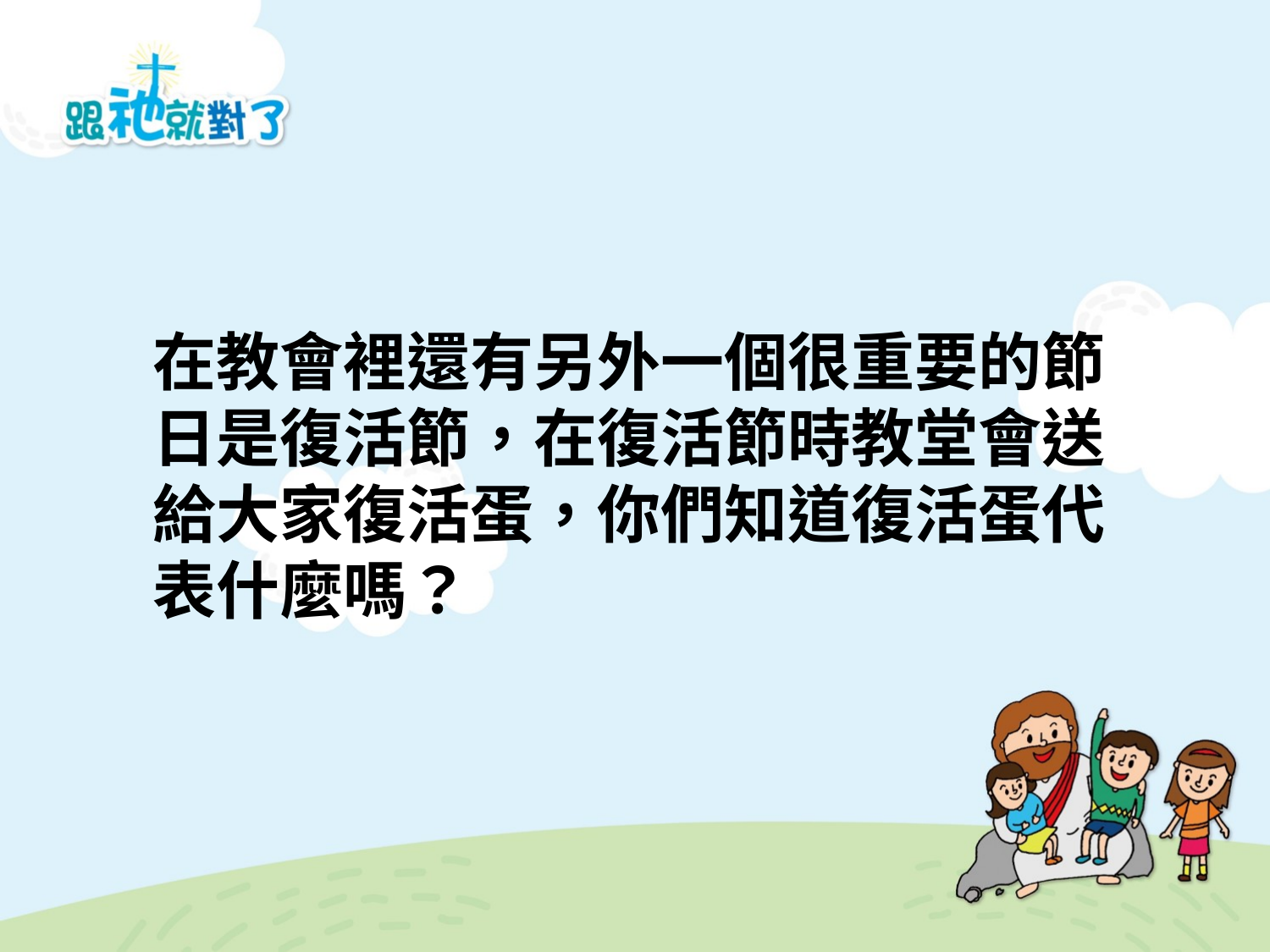

在教會裡還有另外一個很重要的節日是復活節，在復活節時教堂會送給大家復活蛋，你們知道復活蛋代表什麼嗎？